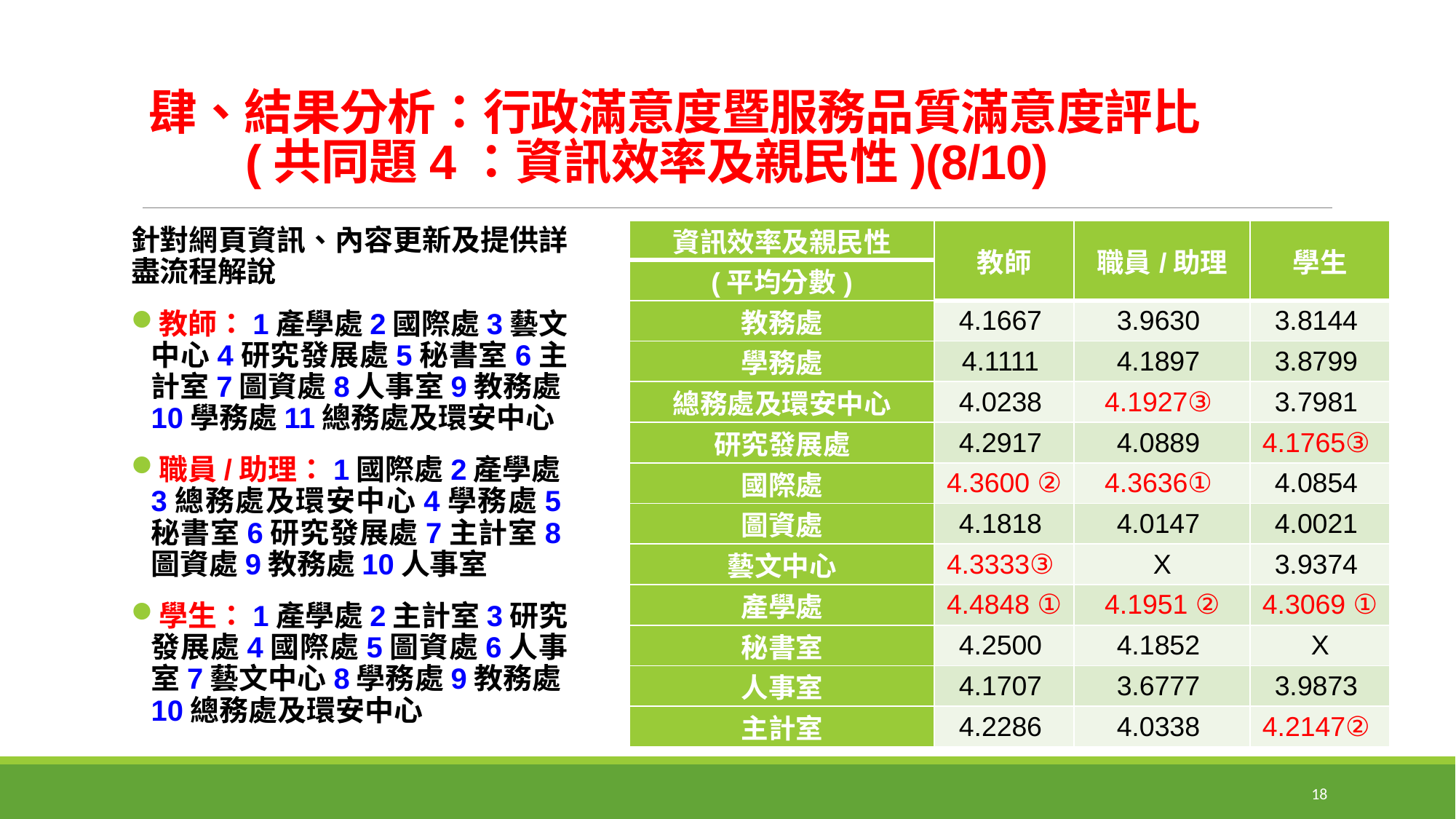

# 肆、結果分析：行政滿意度暨服務品質滿意度評比 (共同題4：資訊效率及親民性)(8/10)
針對網頁資訊、內容更新及提供詳盡流程解說
教師：1產學處2國際處3藝文中心4研究發展處5秘書室6主計室7圖資處8人事室9教務處10學務處11總務處及環安中心
職員/助理：1國際處2產學處3總務處及環安中心4學務處5秘書室6研究發展處7主計室8圖資處9教務處10人事室
學生：1產學處2主計室3研究發展處4國際處5圖資處6人事室7藝文中心8學務處9教務處10總務處及環安中心
| 資訊效率及親民性 | 教師 | 職員/助理 | 學生 |
| --- | --- | --- | --- |
| (平均分數) |  |  |  |
| 教務處 | 4.1667 | 3.9630 | 3.8144 |
| 學務處 | 4.1111 | 4.1897 | 3.8799 |
| 總務處及環安中心 | 4.0238 | 4.1927③ | 3.7981 |
| 研究發展處 | 4.2917 | 4.0889 | 4.1765③ |
| 國際處 | 4.3600 ② | 4.3636① | 4.0854 |
| 圖資處 | 4.1818 | 4.0147 | 4.0021 |
| 藝文中心 | 4.3333③ | X | 3.9374 |
| 產學處 | 4.4848 ① | 4.1951 ② | 4.3069 ① |
| 秘書室 | 4.2500 | 4.1852 | X |
| 人事室 | 4.1707 | 3.6777 | 3.9873 |
| 主計室 | 4.2286 | 4.0338 | 4.2147② |
18